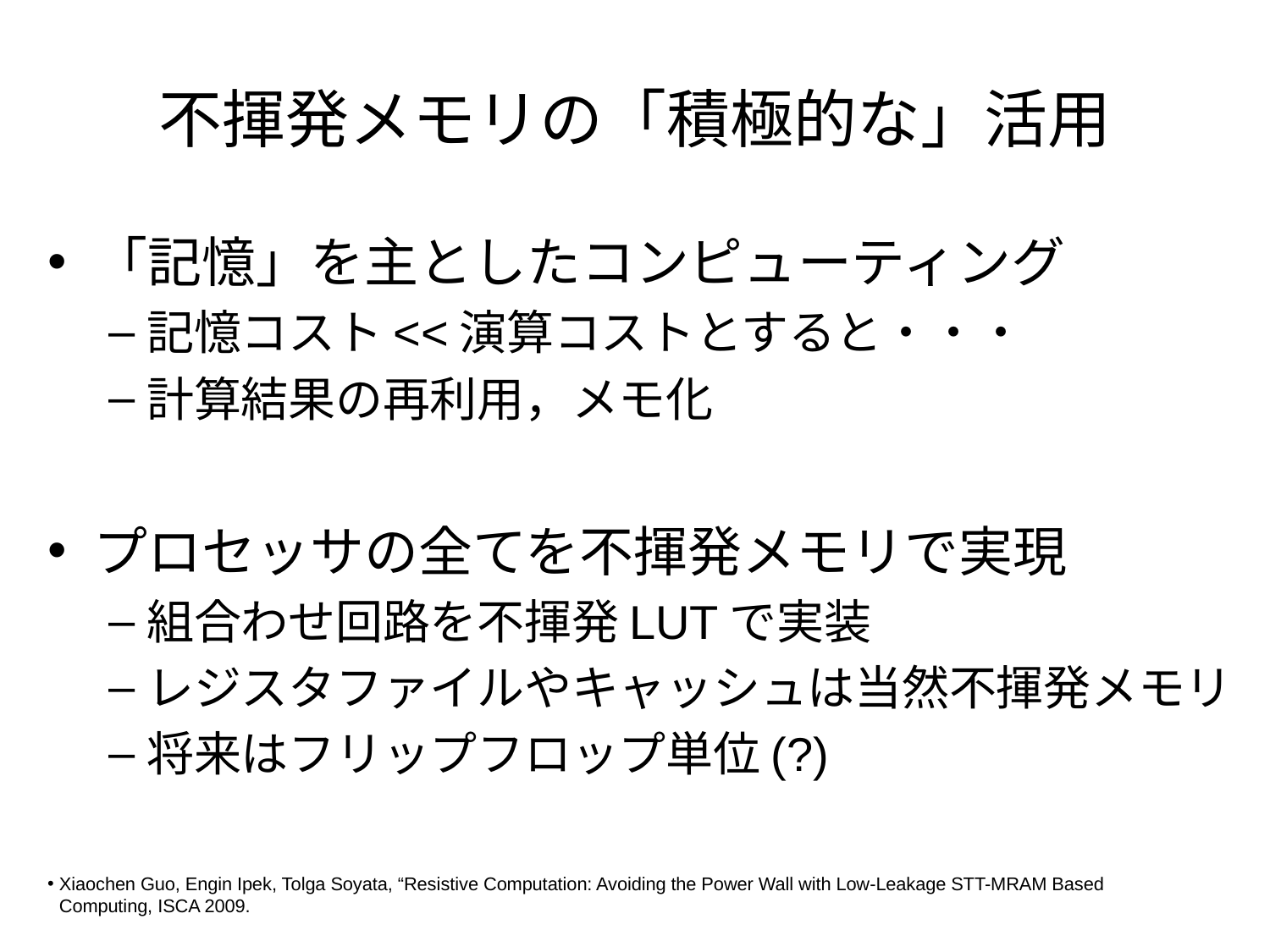

# 不揮発メモリの「積極的な」活用
「記憶」を主としたコンピューティング
記憶コスト<<演算コストとすると・・・
計算結果の再利用，メモ化

プロセッサの全てを不揮発メモリで実現
組合わせ回路を不揮発LUTで実装
レジスタファイルやキャッシュは当然不揮発メモリ
将来はフリップフロップ単位(?)
Xiaochen Guo, Engin Ipek, Tolga Soyata, “Resistive Computation: Avoiding the Power Wall with Low-Leakage STT-MRAM Based Computing, ISCA 2009.